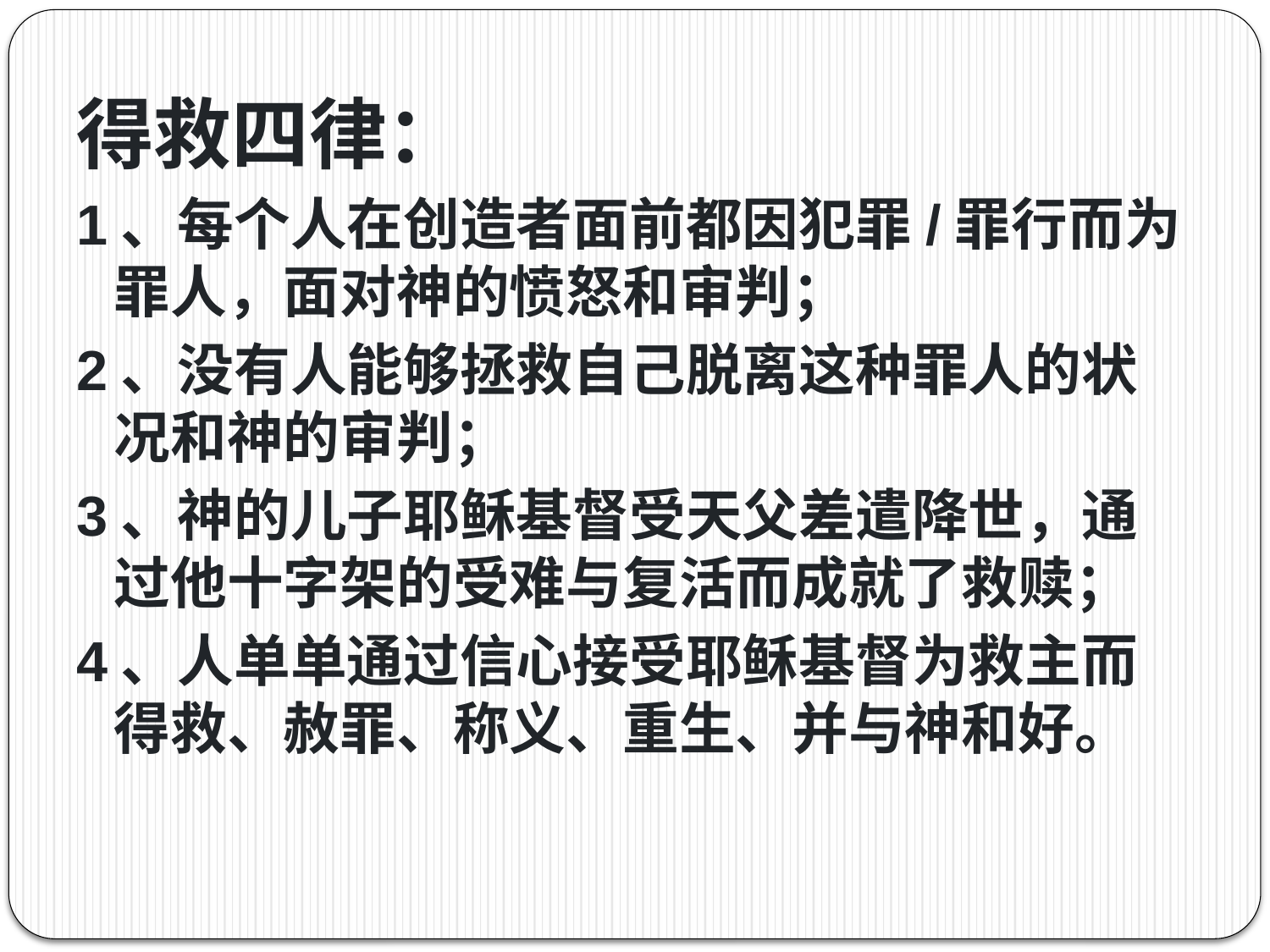

得救四律：
1、每个人在创造者面前都因犯罪/罪行而为罪人，面对神的愤怒和审判；
2、没有人能够拯救自己脱离这种罪人的状况和神的审判；
3、神的儿子耶稣基督受天父差遣降世，通过他十字架的受难与复活而成就了救赎；
4、人单单通过信心接受耶稣基督为救主而得救、赦罪、称义、重生、并与神和好。